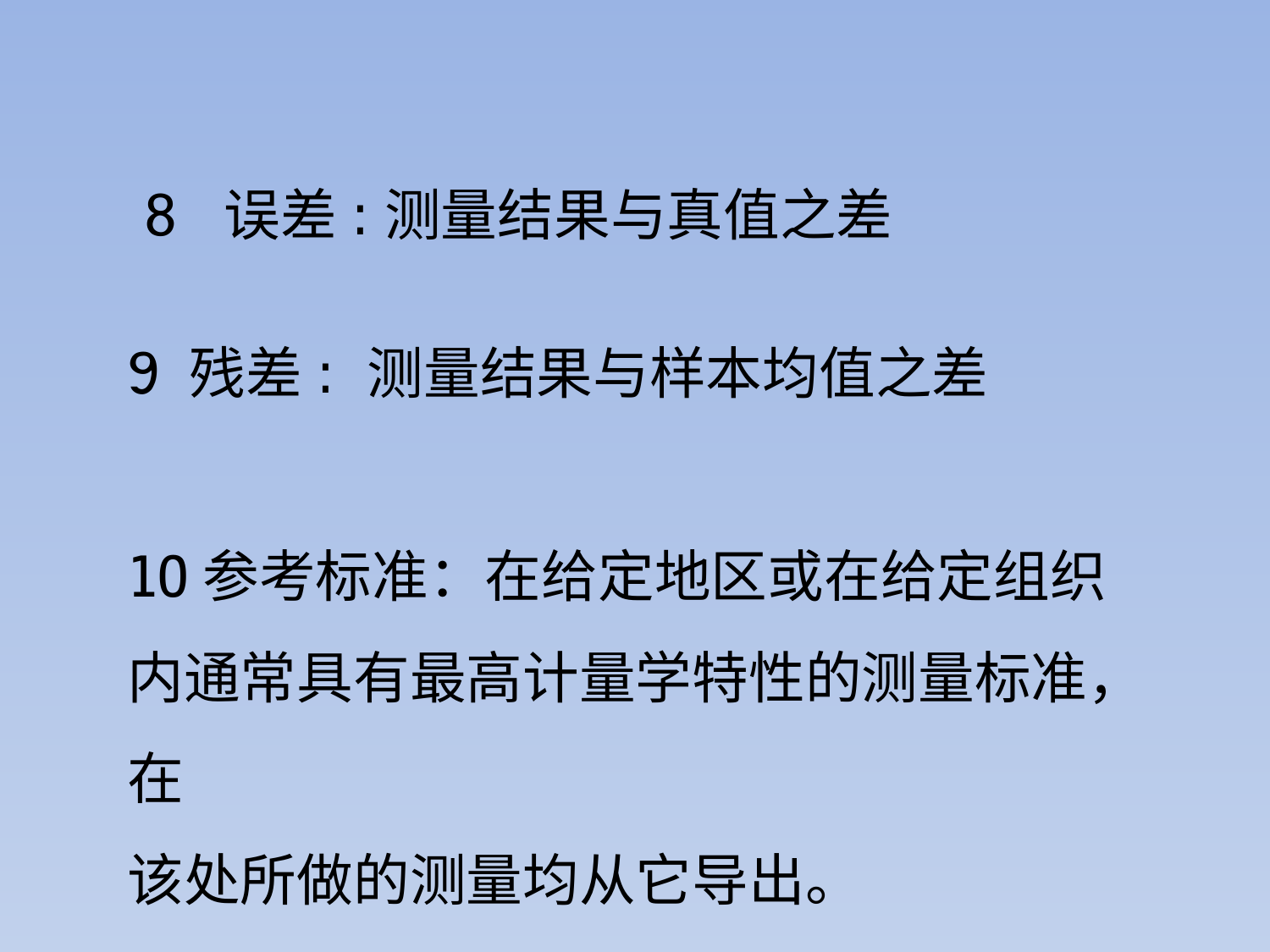

8  误差:测量结果与真值之差

9 残差: 测量结果与样本均值之差

10参考标准：在给定地区或在给定组织内通常具有最高计量学特性的测量标准，在
该处所做的测量均从它导出。